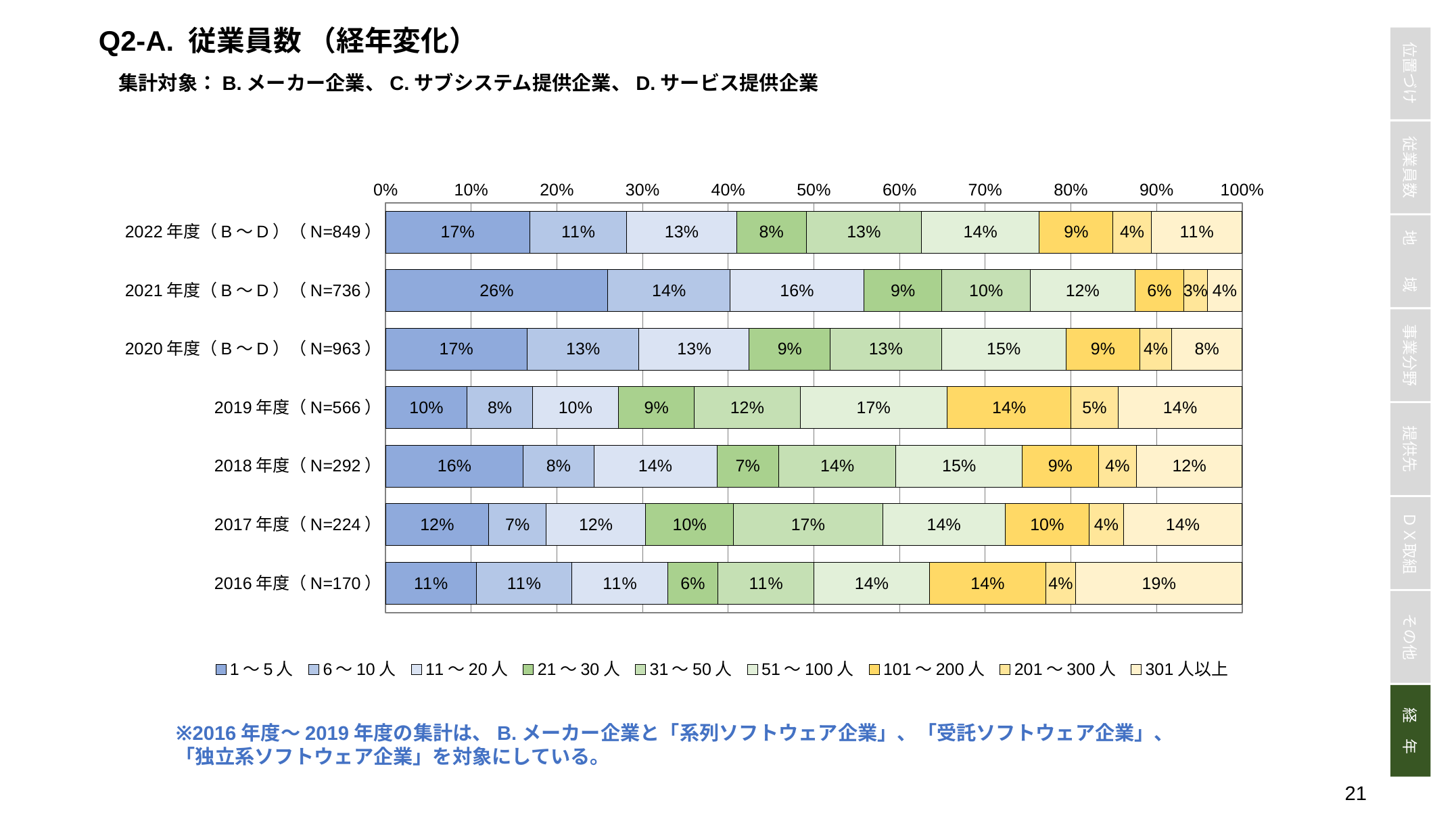

Q2-A. 従業員数 （経年変化）
集計対象：B.メーカー企業、C.サブシステム提供企業、D.サービス提供企業

### Chart

| Category | 1～5人 | 6～10人 | 11～20人 | 21～30人 | 31～50人 | 51～100人 | 101～200人 | 201～300人 | 301人以上 |
|---|---|---|---|---|---|---|---|---|---|
| 2022年度（B～D）（N=849） | 0.1684334511189635 | 0.11307420494699646 | 0.12838633686690223 | 0.0812720848056537 | 0.13427561837455831 | 0.13780918727915195 | 0.08598351001177856 | 0.0447585394581861 | 0.10600706713780919 |
| 2021年度（B～D）（N=736） | 0.2595108695652174 | 0.14266304347826086 | 0.15625 | 0.09103260869565218 | 0.10326086956521739 | 0.12228260869565218 | 0.057065217391304345 | 0.02717391304347826 | 0.04076086956521739 |
| 2020年度（B～D）（N=963） | 0.16510903426791276 | 0.1308411214953271 | 0.12876427829698858 | 0.09449636552440291 | 0.12980269989615784 | 0.14537902388369678 | 0.08618899273104881 | 0.037383177570093455 | 0.08203530633437175 |
| 2019年度（N=566） | 0.09540636042402827 | 0.07597173144876325 | 0.10070671378091872 | 0.08833922261484099 | 0.12367491166077739 | 0.17137809187279152 | 0.14487632508833923 | 0.054770318021201414 | 0.14487632508833923 |
| 2018年度（N=292） | 0.16095890410958905 | 0.0821917808219178 | 0.14383561643835616 | 0.07191780821917808 | 0.136986301369863 | 0.14726027397260275 | 0.08904109589041095 | 0.04452054794520548 | 0.1232876712328767 |
| 2017年度（N=224） | 0.12053571428571429 | 0.06696428571428571 | 0.11607142857142858 | 0.10267857142857142 | 0.17410714285714285 | 0.14285714285714285 | 0.09821428571428571 | 0.04017857142857143 | 0.13839285714285715 |
| 2016年度（N=170） | 0.10588235294117647 | 0.11176470588235295 | 0.11176470588235295 | 0.058823529411764705 | 0.11176470588235295 | 0.13529411764705881 | 0.13529411764705881 | 0.03529411764705882 | 0.19411764705882353 |
※2016年度～2019年度の集計は、B.メーカー企業と「系列ソフトウェア企業」、「受託ソフトウェア企業」、「独立系ソフトウェア企業」を対象にしている。
21